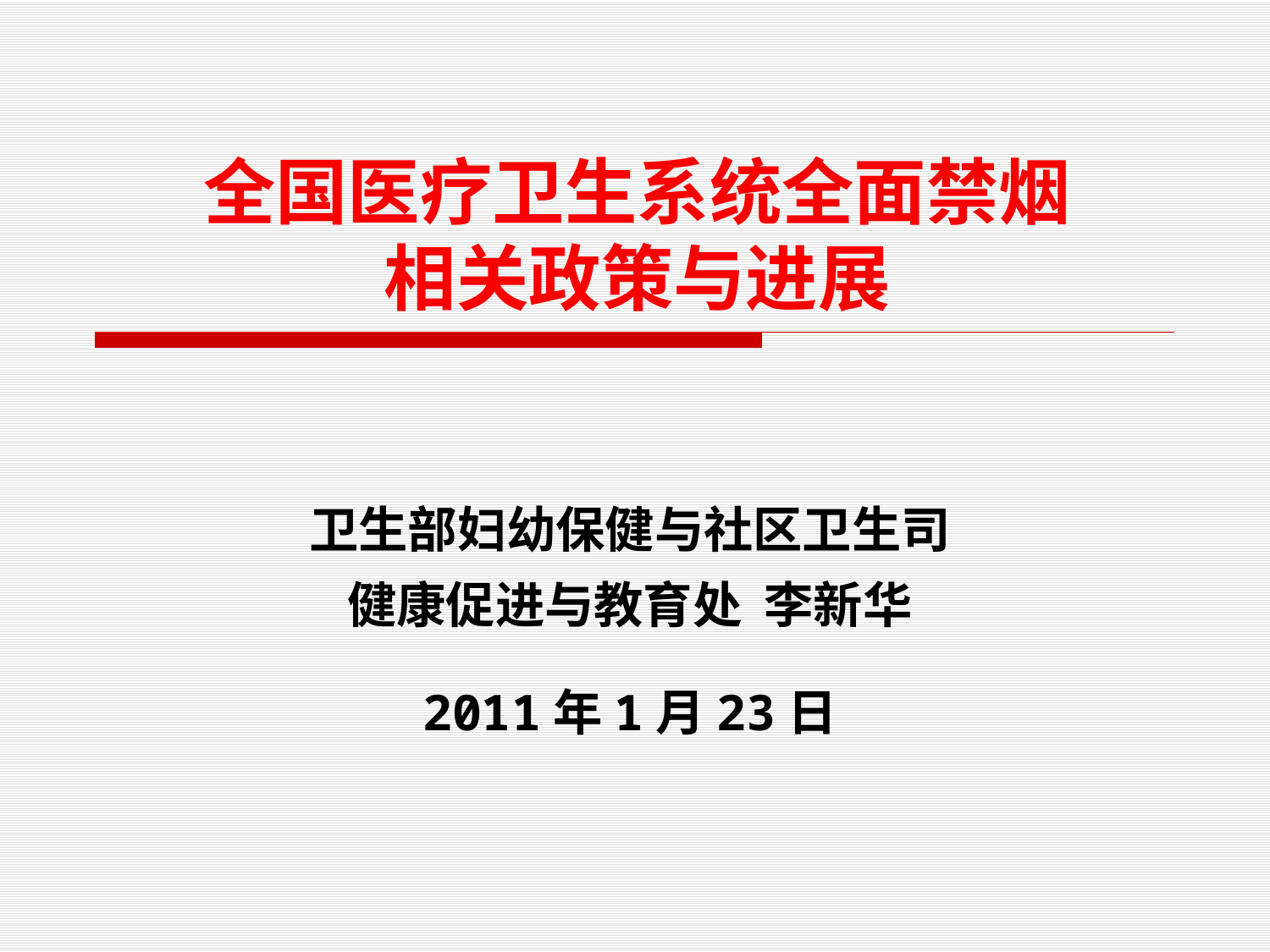

# 全国医疗卫生系统全面禁烟 相关政策与进展
卫生部妇幼保健与社区卫生司
健康促进与教育处  李新华

2011年1月23日